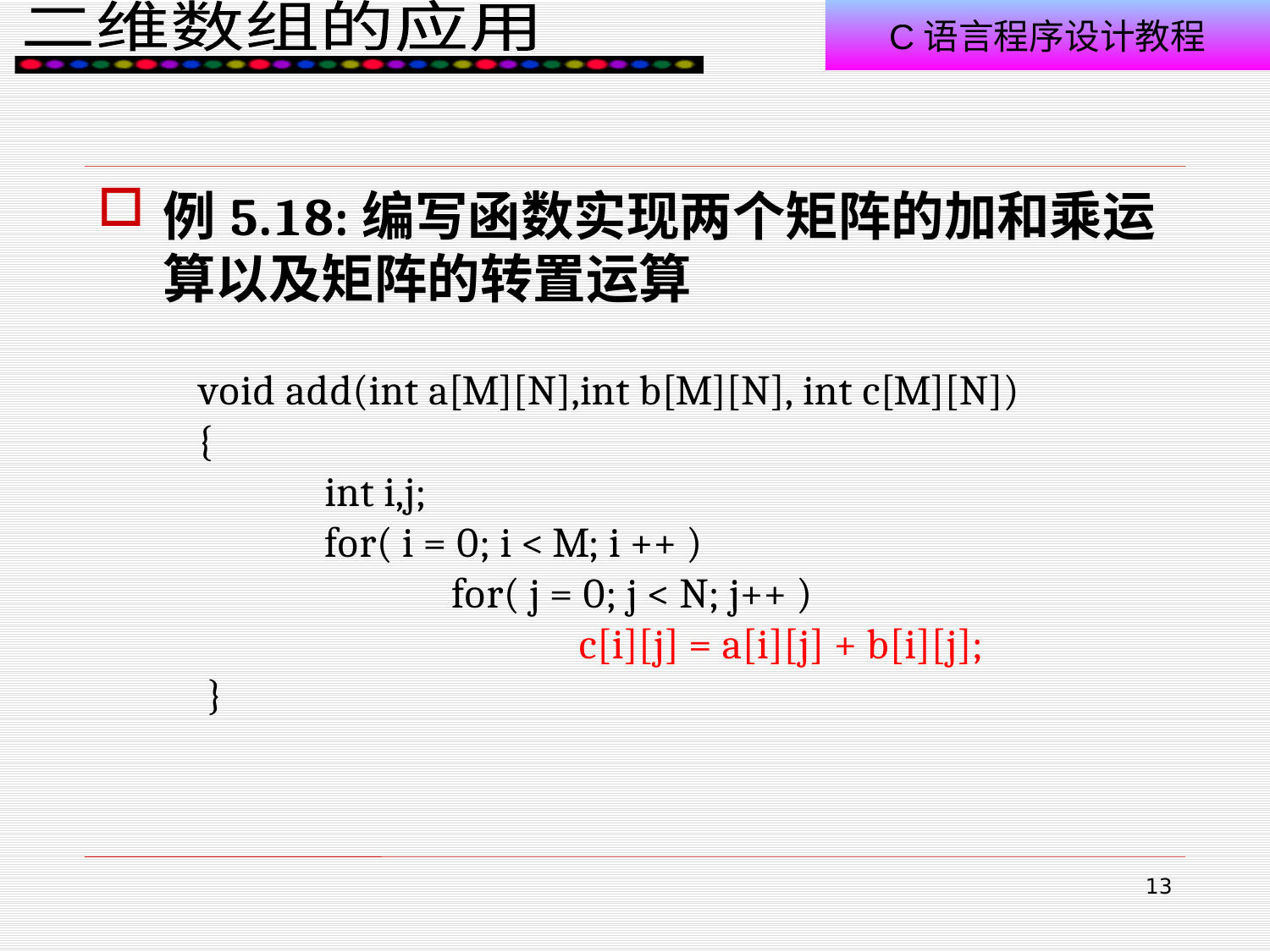

#
例5.18:编写函数实现两个矩阵的加和乘运算以及矩阵的转置运算
void add(int a[M][N],int b[M][N], int c[M][N])
{
	int i,j;
	for( i = 0; i < M; i ++ )
	 	for( j = 0; j < N; j++ )
 			c[i][j] = a[i][j] + b[i][j];
 }
13